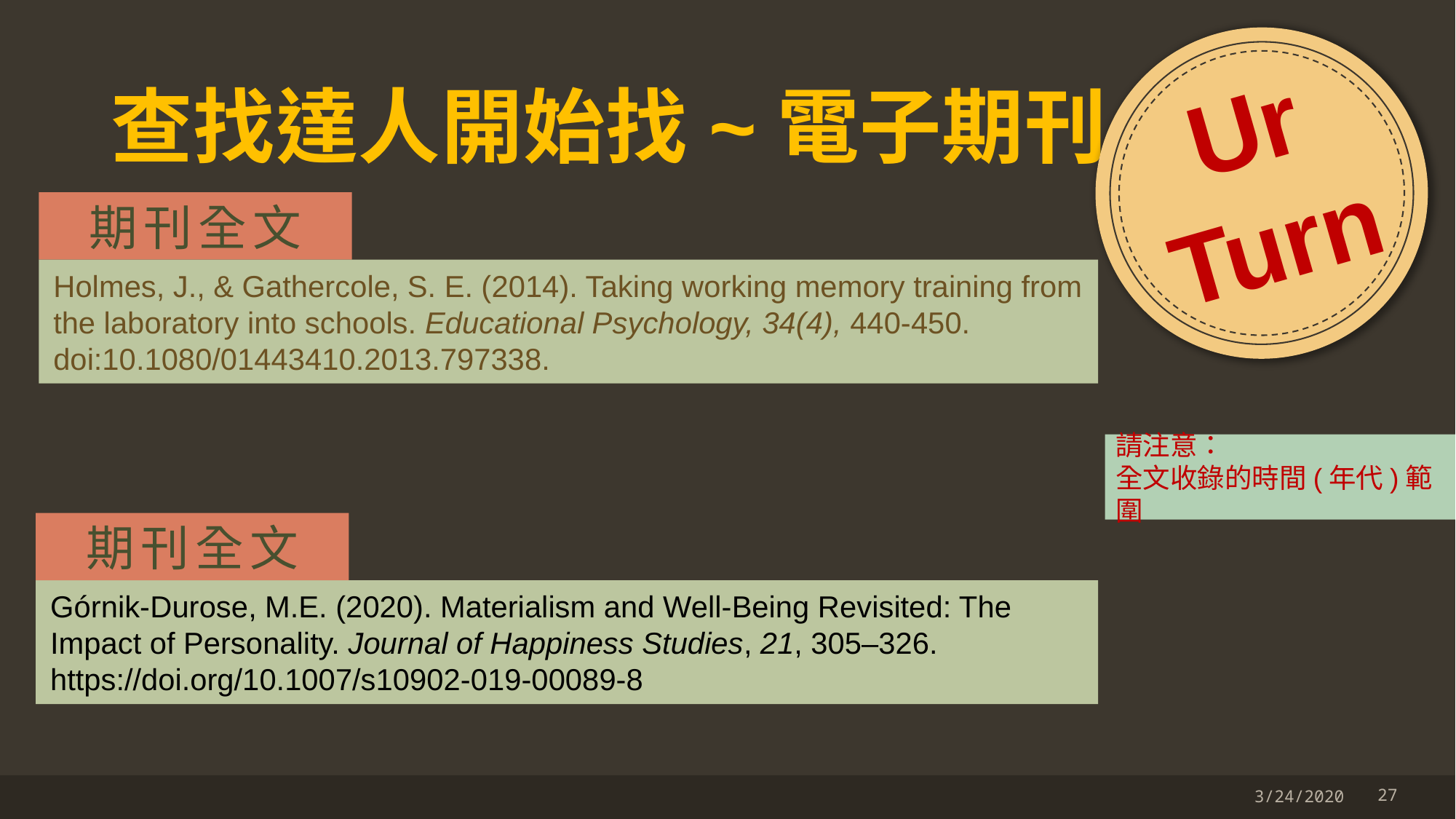

Ur
Turn
# 查找達人開始找~電子期刊
期刊全文
Holmes, J., & Gathercole, S. E. (2014). Taking working memory training from the laboratory into schools. Educational Psychology, 34(4), 440-450. doi:10.1080/01443410.2013.797338.
請注意：
全文收錄的時間(年代)範圍
期刊全文
Górnik-Durose, M.E. (2020). Materialism and Well-Being Revisited: The Impact of Personality. Journal of Happiness Studies, 21, 305–326. https://doi.org/10.1007/s10902-019-00089-8
3/24/2020
27